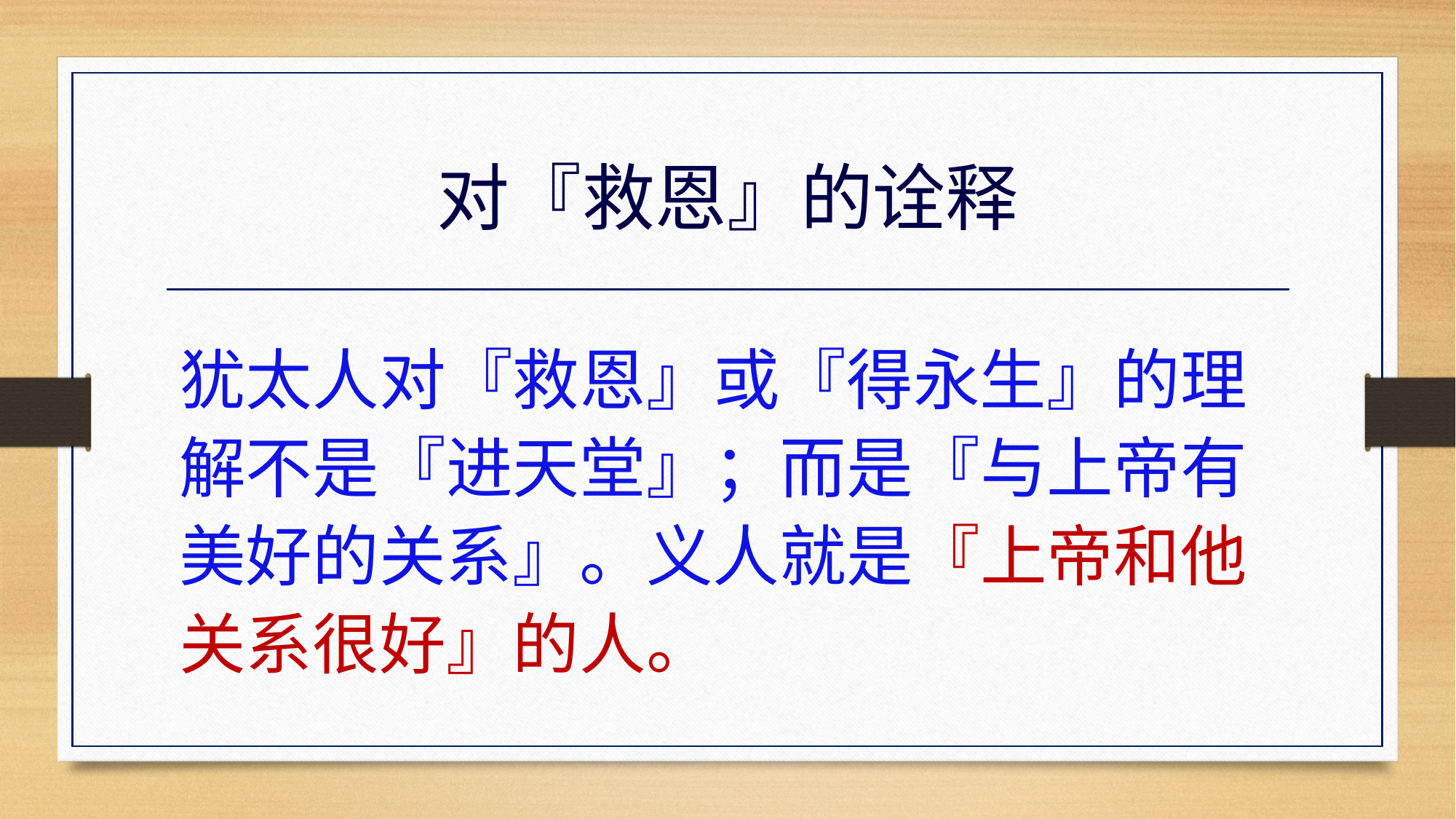

# 对『救恩』的诠释
犹太人对『救恩』或『得永生』的理解不是『进天堂』；而是『与上帝有美好的关系』。义人就是『上帝和他关系很好』的人。